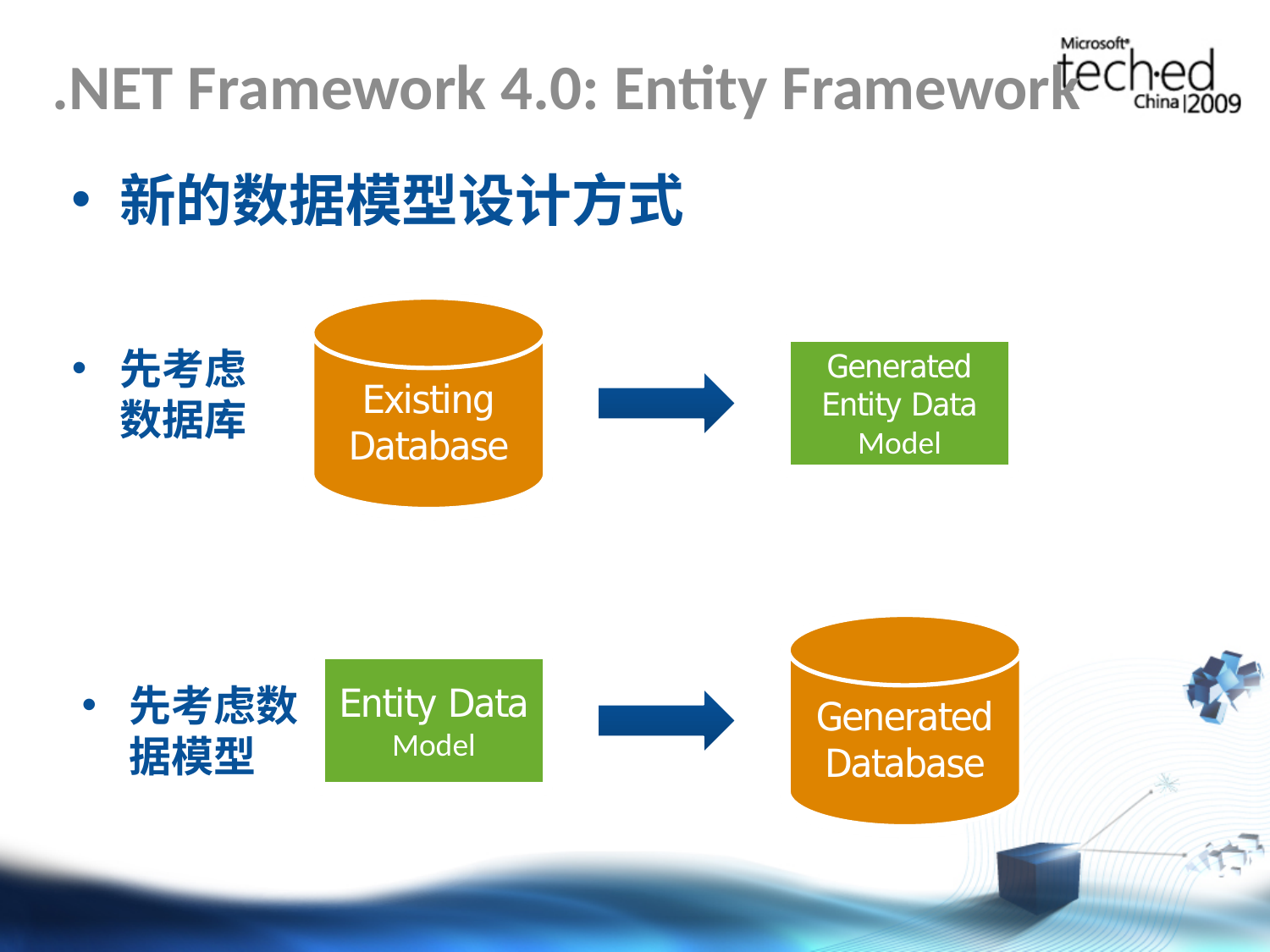

.NET Framework 4.0: Entity Framework

新的数据模型设计方式
Existing
Database
先考虑数据库
Generated
Entity Data
Model

Generated
Database
Entity Data
Model
先考虑数据模型